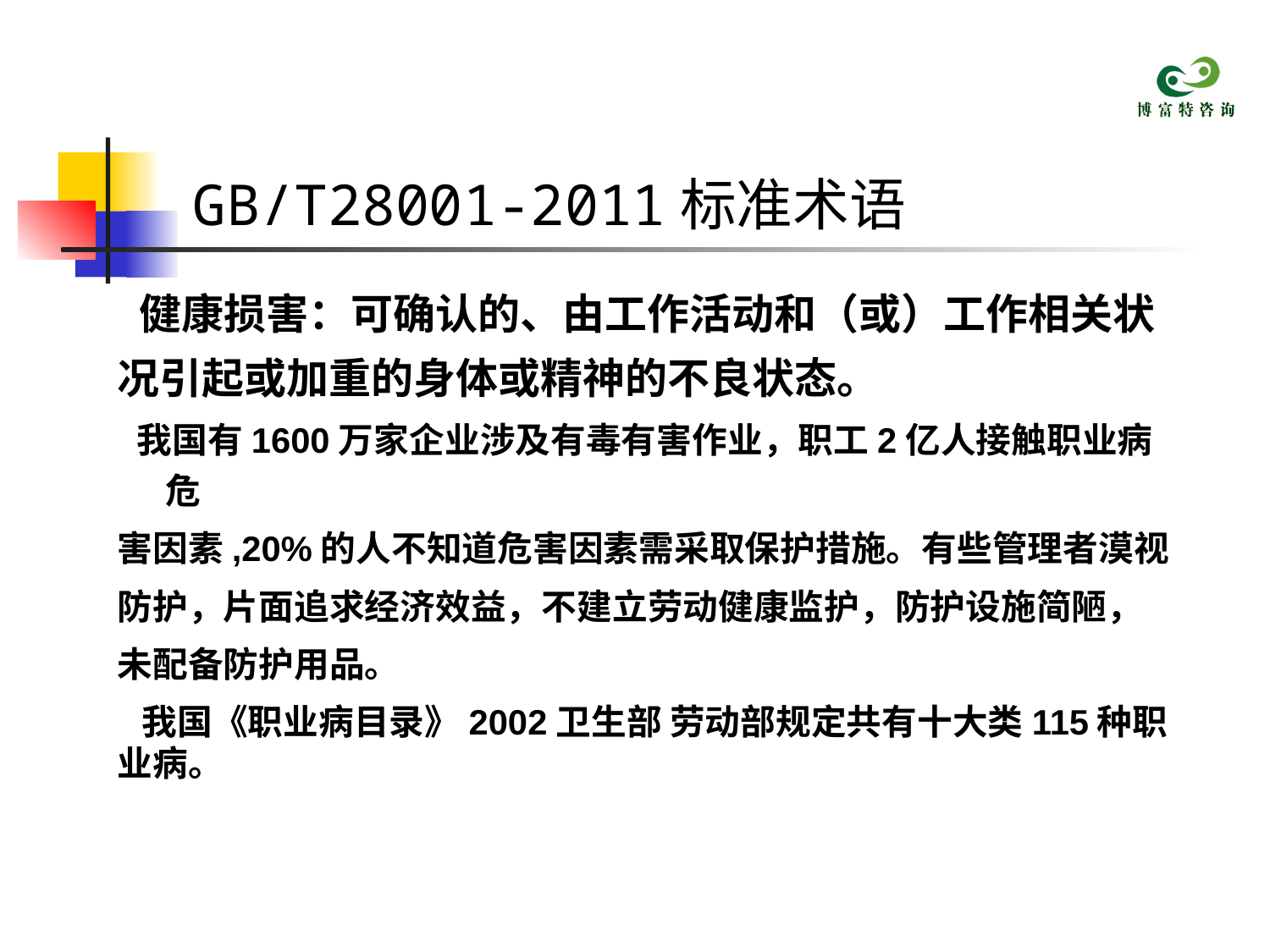

# GB/T28001-2011标准术语
  健康损害：可确认的、由工作活动和（或）工作相关状
况引起或加重的身体或精神的不良状态。
  我国有1600万家企业涉及有毒有害作业，职工2亿人接触职业病危
害因素,20%的人不知道危害因素需采取保护措施。有些管理者漠视
防护，片面追求经济效益，不建立劳动健康监护，防护设施简陋，
未配备防护用品。
  我国《职业病目录》2002卫生部 劳动部规定共有十大类115种职
业病。

14